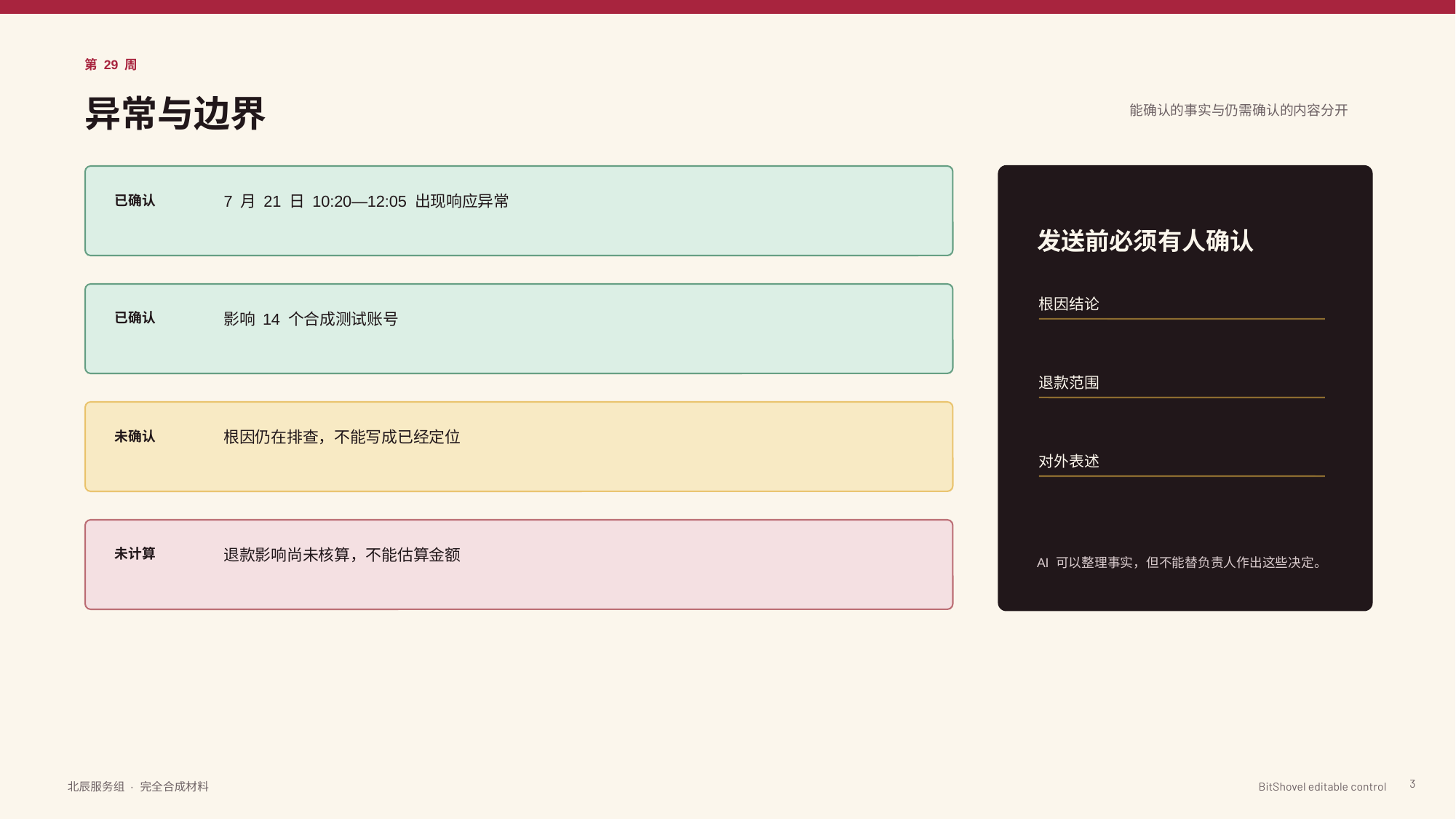

第 29 周
异常与边界
能确认的事实与仍需确认的内容分开

7 月 21 日 10:20—12:05 出现响应异常
已确认
发送前必须有人确认

根因结论
影响 14 个合成测试账号
已确认

退款范围

根因仍在排查，不能写成已经定位
未确认
对外表述

退款影响尚未核算，不能估算金额
未计算
AI 可以整理事实，但不能替负责人作出这些决定。
3